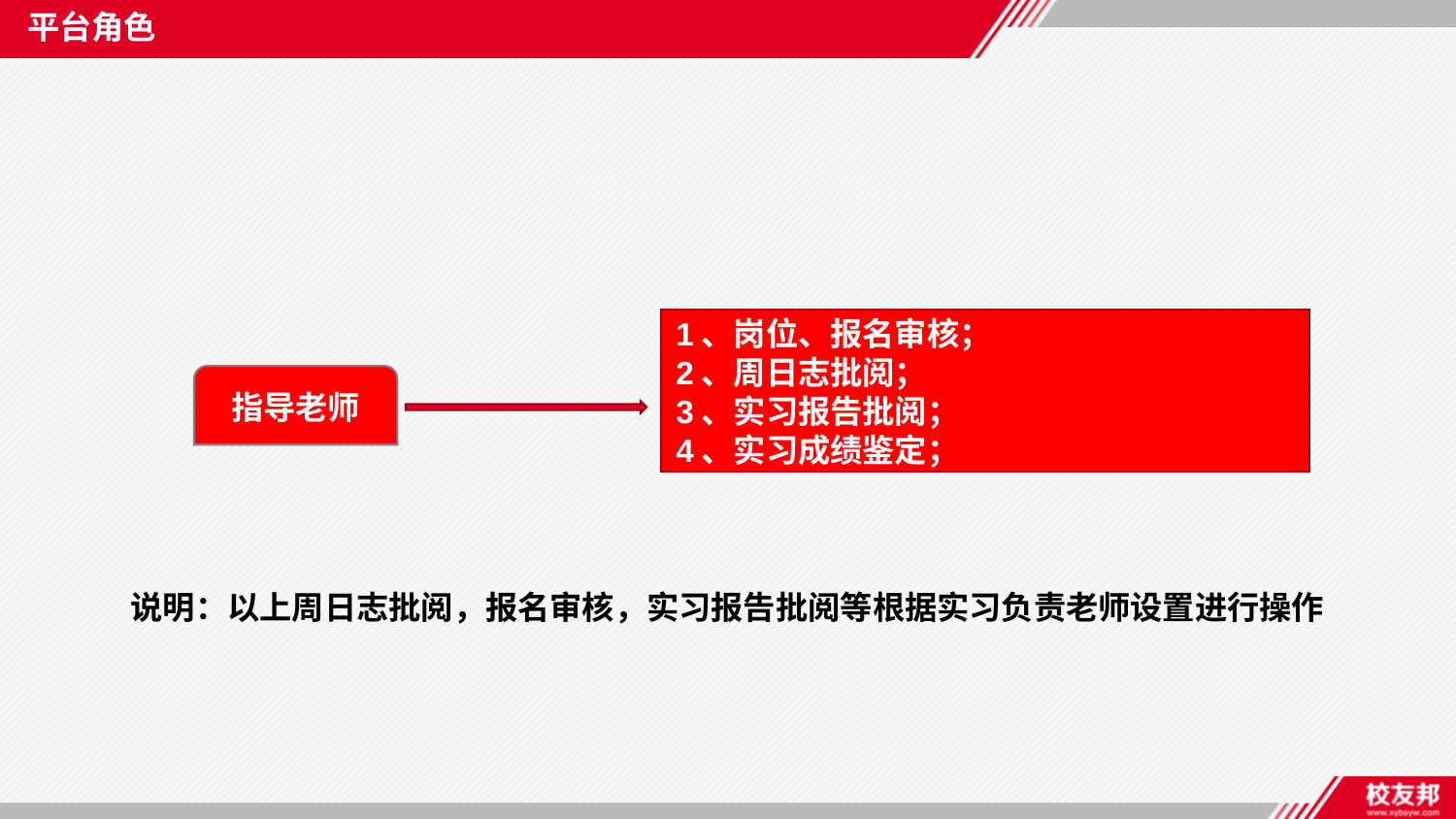

平台角色
1、岗位、报名审核；
2、周日志批阅；
3、实习报告批阅；
4、实习成绩鉴定；
指导老师

说明：以上周日志批阅，报名审核，实习报告批阅等根据实习负责老师设置进行操作